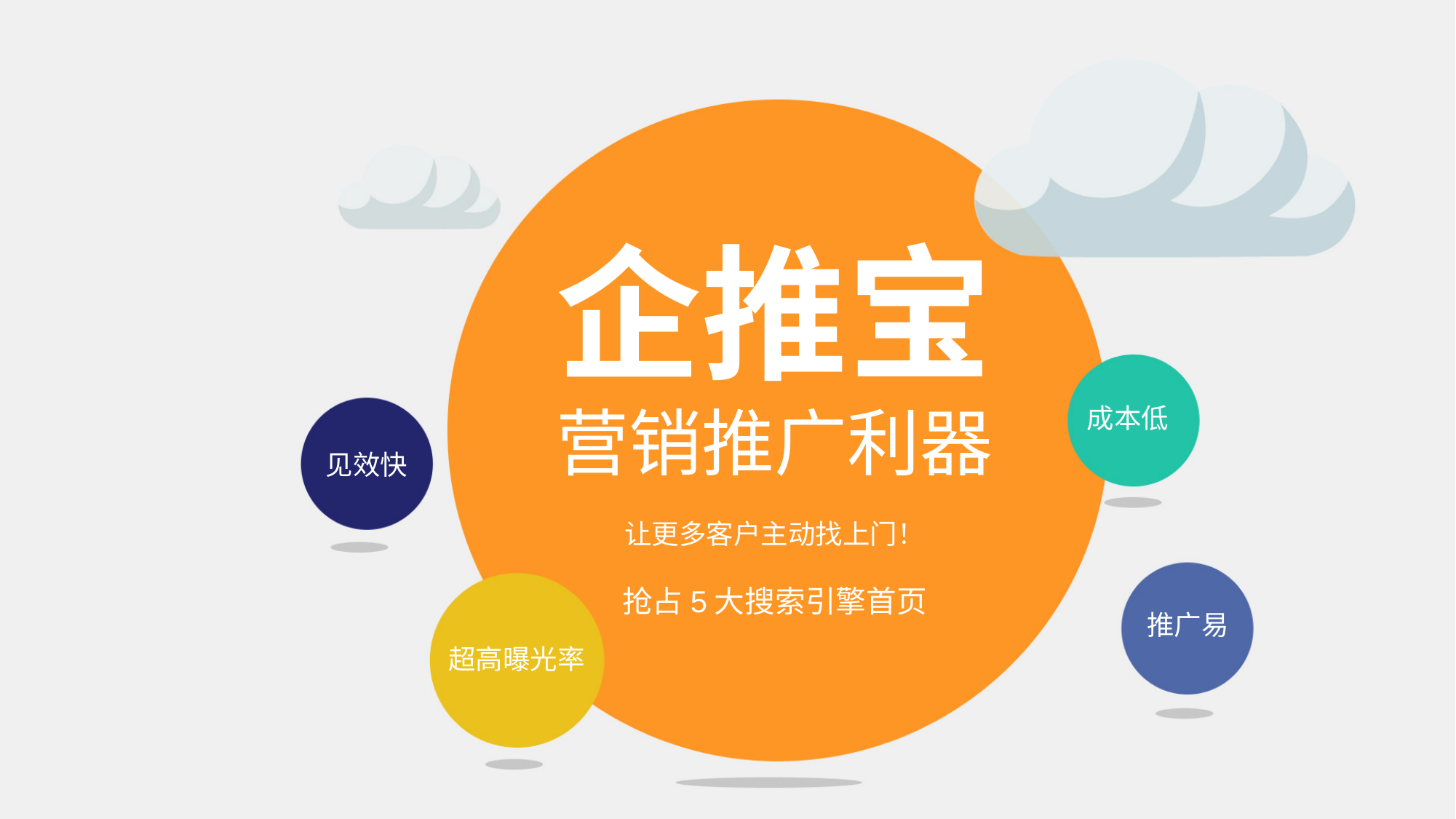

企推宝
营销推广利器
让更多客户主动找上门！

抢占5大搜索引擎首页
成本低
见效快
推广易
超高曝光率